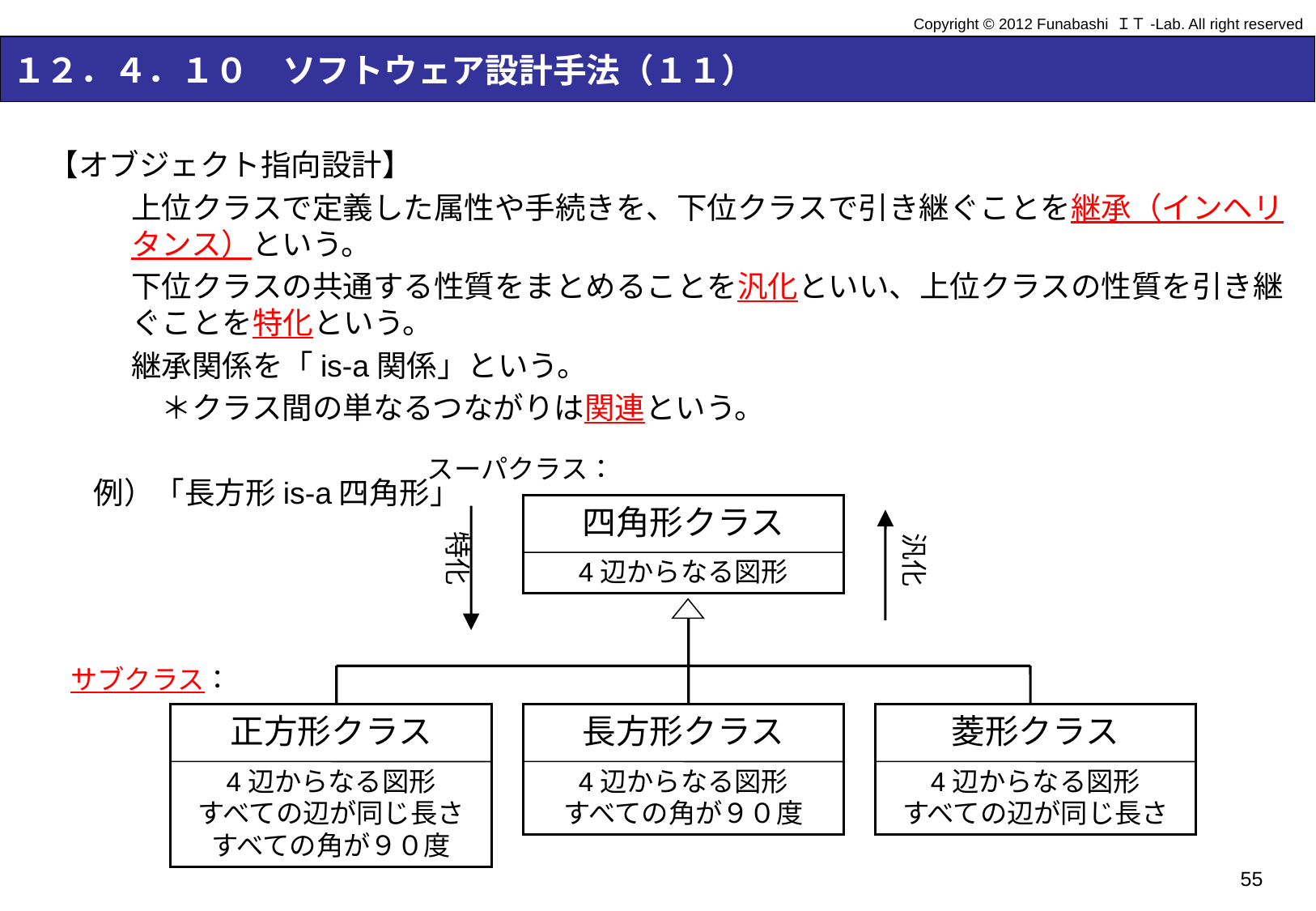

Copyright © 2012 Funabashi ＩＴ-Lab. All right reserved
# １２．４．１０　ソフトウェア設計手法（１１）
【オブジェクト指向設計】
上位クラスで定義した属性や手続きを、下位クラスで引き継ぐことを継承（インヘリタンス）という。
下位クラスの共通する性質をまとめることを汎化といい、上位クラスの性質を引き継ぐことを特化という。
継承関係を「is-a関係」という。
　＊クラス間の単なるつながりは関連という。

	例）「長方形is-a四角形」

スーパクラス：
四角形クラス
4辺からなる図形
汎化
特化

サブクラス：

正方形クラス
4辺からなる図形
すべての辺が同じ長さ
すべての角が９０度
長方形クラス
4辺からなる図形
すべての角が９０度
菱形クラス
4辺からなる図形
すべての辺が同じ長さ

55